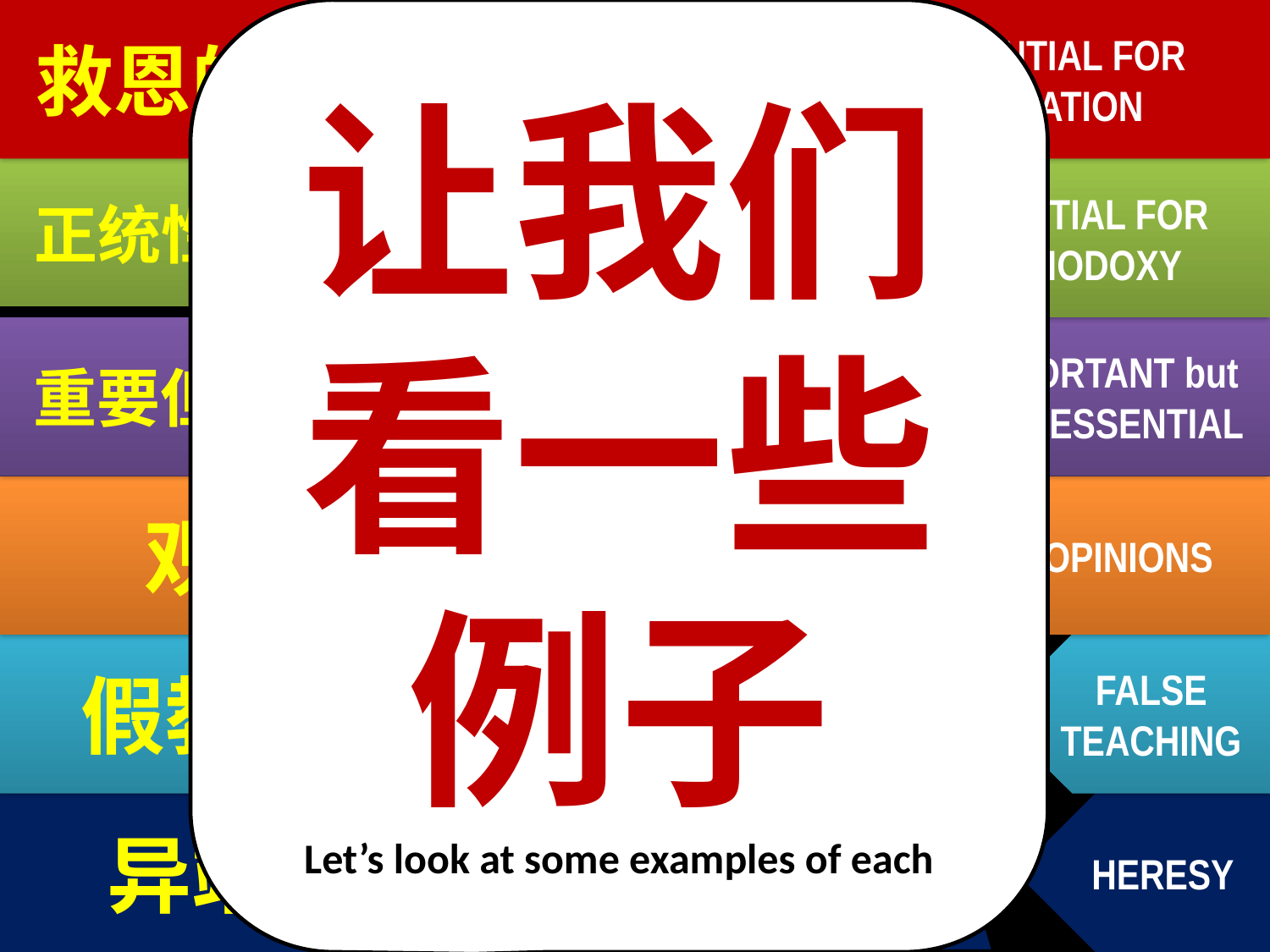

救恩的基要教义
让我们看一些例子
Let’s look at some examples of each

ESSENTIAL FOR SALVATION
正统性的基要教义
ESSENTIAL FOR ORTHODOXY
重要但并非基要
IMPORTANT but NOT ESSENTIAL
观点
OPINIONS
假教导
FALSE TEACHING
异端
HERESY